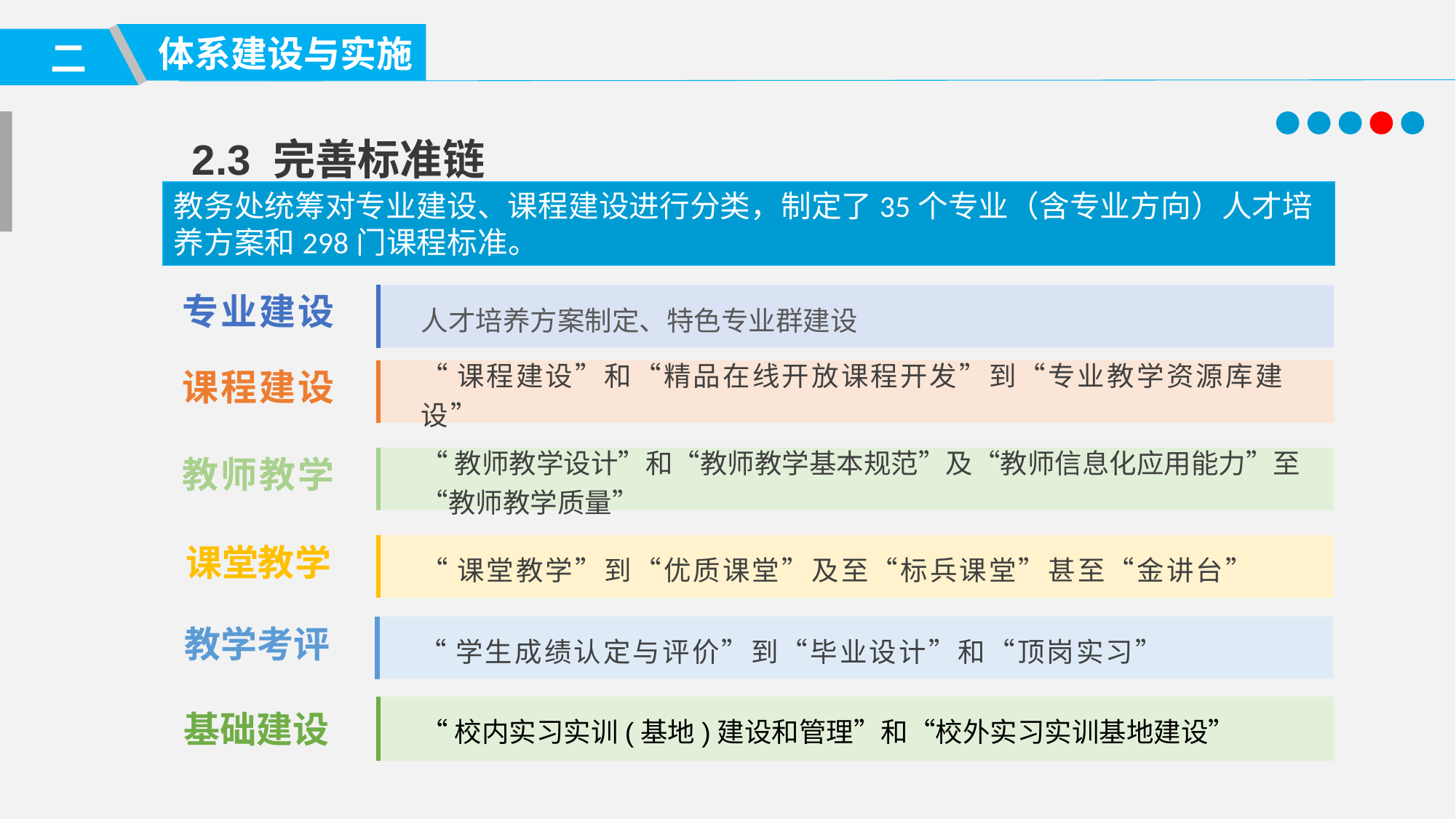

体系建设与实施
二

2.3 完善标准链
教务处统筹对专业建设、课程建设进行分类，制定了35个专业（含专业方向）人才培养方案和298门课程标准。
人才培养方案制定、特色专业群建设

专业建设
“课程建设”和“精品在线开放课程开发”到“专业教学资源库建设”

课程建设
“教师教学设计”和“教师教学基本规范”及“教师信息化应用能力”至“教师教学质量”

教师教学
“课堂教学”到“优质课堂”及至“标兵课堂”甚至“金讲台”

课堂教学
“学生成绩认定与评价”到“毕业设计”和“顶岗实习”

教学考评

“校内实习实训(基地)建设和管理”和“校外实习实训基地建设”
基础建设
25